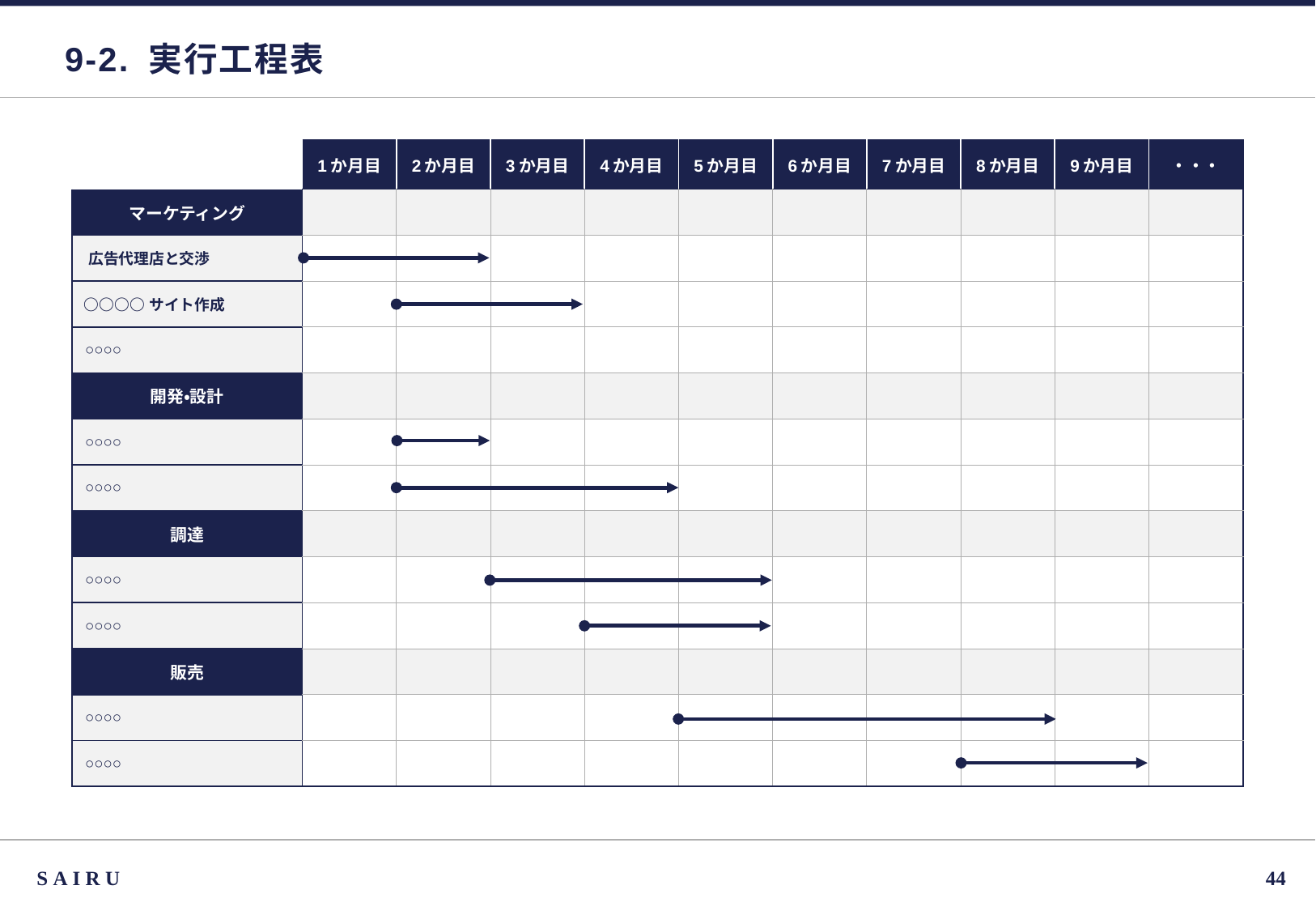

# 9-2. 実行工程表
|  | 1か月目 | 2か月目 | 3か月目 | 4か月目 | 5か月目 | 6か月目 | 7か月目 | 8か月目 | 9か月目 | ・・・ |
| --- | --- | --- | --- | --- | --- | --- | --- | --- | --- | --- |
| マーケティング |  |  |  |  |  |  |  |  |  |  |
| 広告代理店と交渉 |  |  |  |  |  |  |  |  |  |  |
| ○○○○サイト作成 |  |  |  |  |  |  |  |  |  |  |
| ○○○○ |  |  |  |  |  |  |  |  |  |  |
| 開発・設計 |  |  |  |  |  |  |  |  |  |  |
| ○○○○ |  |  |  |  |  |  |  |  |  |  |
| ○○○○ |  |  |  |  |  |  |  |  |  |  |
| 調達 |  |  |  |  |  |  |  |  |  |  |
| ○○○○ |  |  |  |  |  |  |  |  |  |  |
| ○○○○ |  |  |  |  |  |  |  |  |  |  |
| 販売 |  |  |  |  |  |  |  |  |  |  |
| ○○○○ |  |  |  |  |  |  |  |  |  |  |
| ○○○○ |  |  |  |  |  |  |  |  |  |  |
SAIRU
44